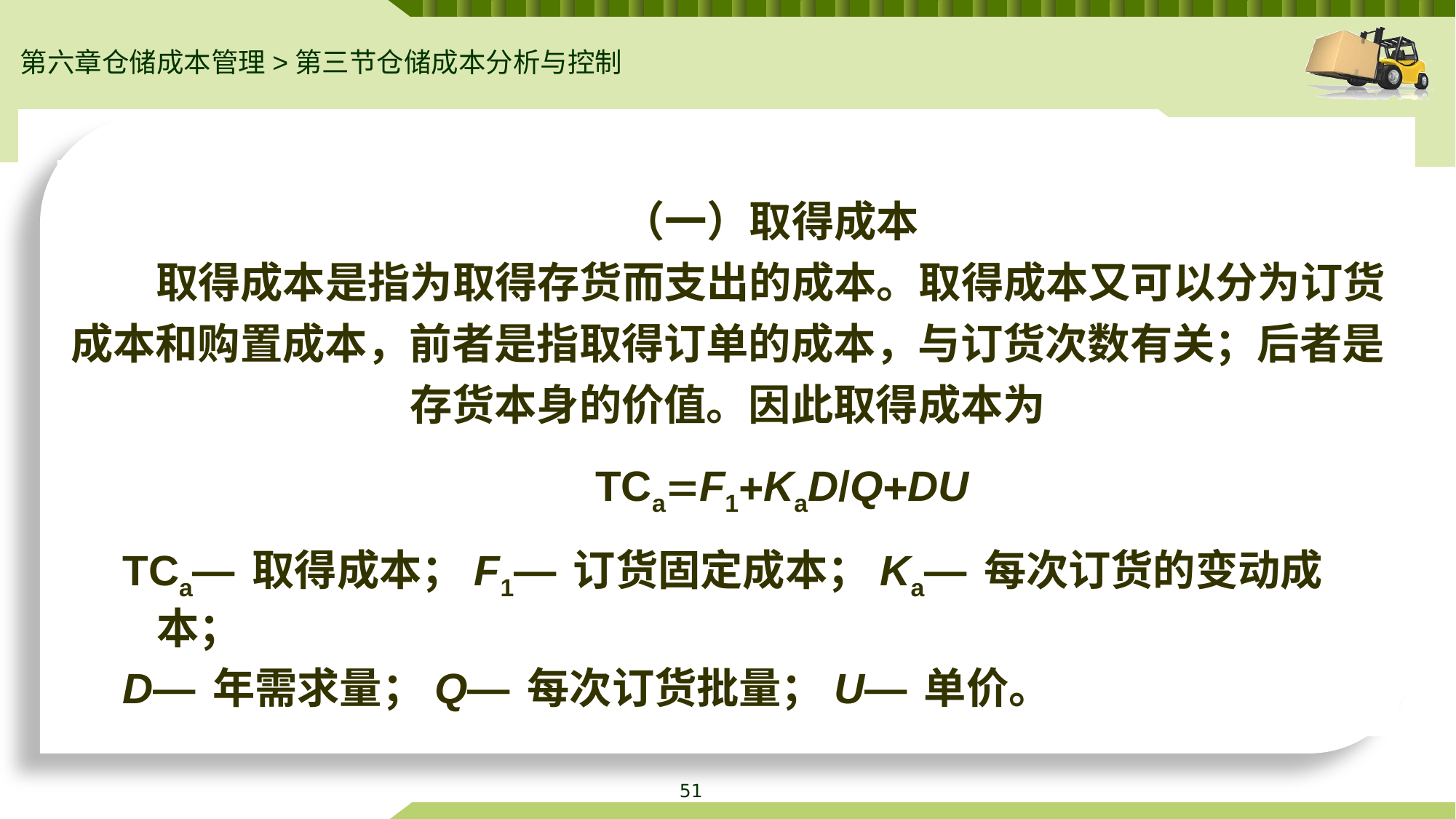

第六章仓储成本管理>第三节仓储成本分析与控制
（一）取得成本
取得成本是指为取得存货而支出的成本。取得成本又可以分为订货成本和购置成本，前者是指取得订单的成本，与订货次数有关；后者是存货本身的价值。因此取得成本为
	TCa=F1+KaD/Q+DU
TCa— 取得成本；F1— 订货固定成本；Ka— 每次订货的变动成本；
D— 年需求量；Q— 每次订货批量；U— 单价。